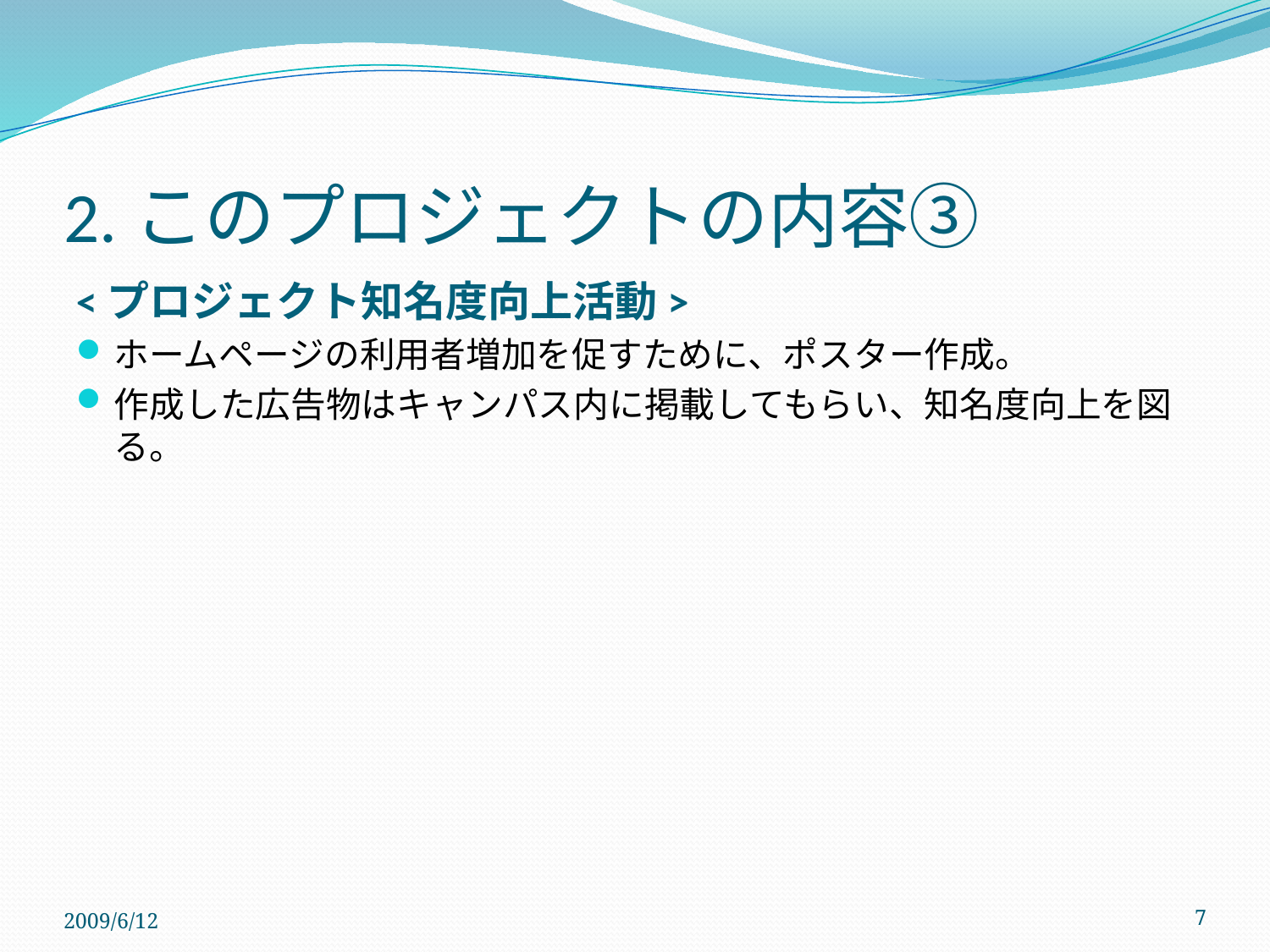

# 2.このプロジェクトの内容③
<プロジェクト知名度向上活動>
ホームページの利用者増加を促すために、ポスター作成。
作成した広告物はキャンパス内に掲載してもらい、知名度向上を図る。
2009/6/12
7